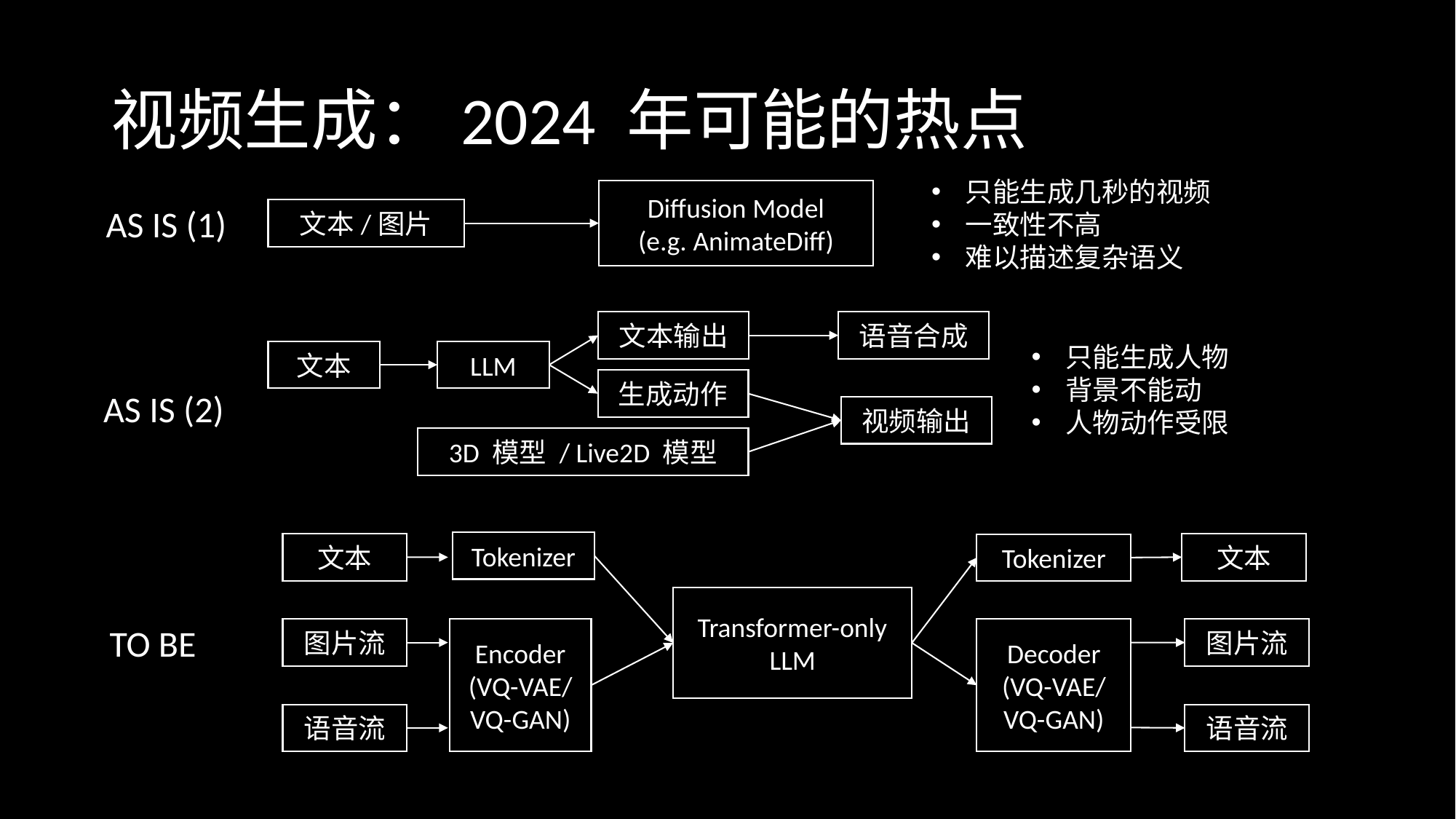

# 视频生成：2024 年可能的热点
只能生成几秒的视频
一致性不高
难以描述复杂语义
Diffusion Model
(e.g. AnimateDiff)
AS IS (1)
文本/图片
文本输出
语音合成
只能生成人物
背景不能动
人物动作受限
文本
LLM
生成动作
AS IS (2)
视频输出
3D 模型 / Live2D 模型
Tokenizer
文本
文本
Tokenizer
Transformer-only LLM
TO BE
图片流
Encoder
(VQ-VAE/ VQ-GAN)
Decoder
(VQ-VAE/
VQ-GAN)
图片流
语音流
语音流